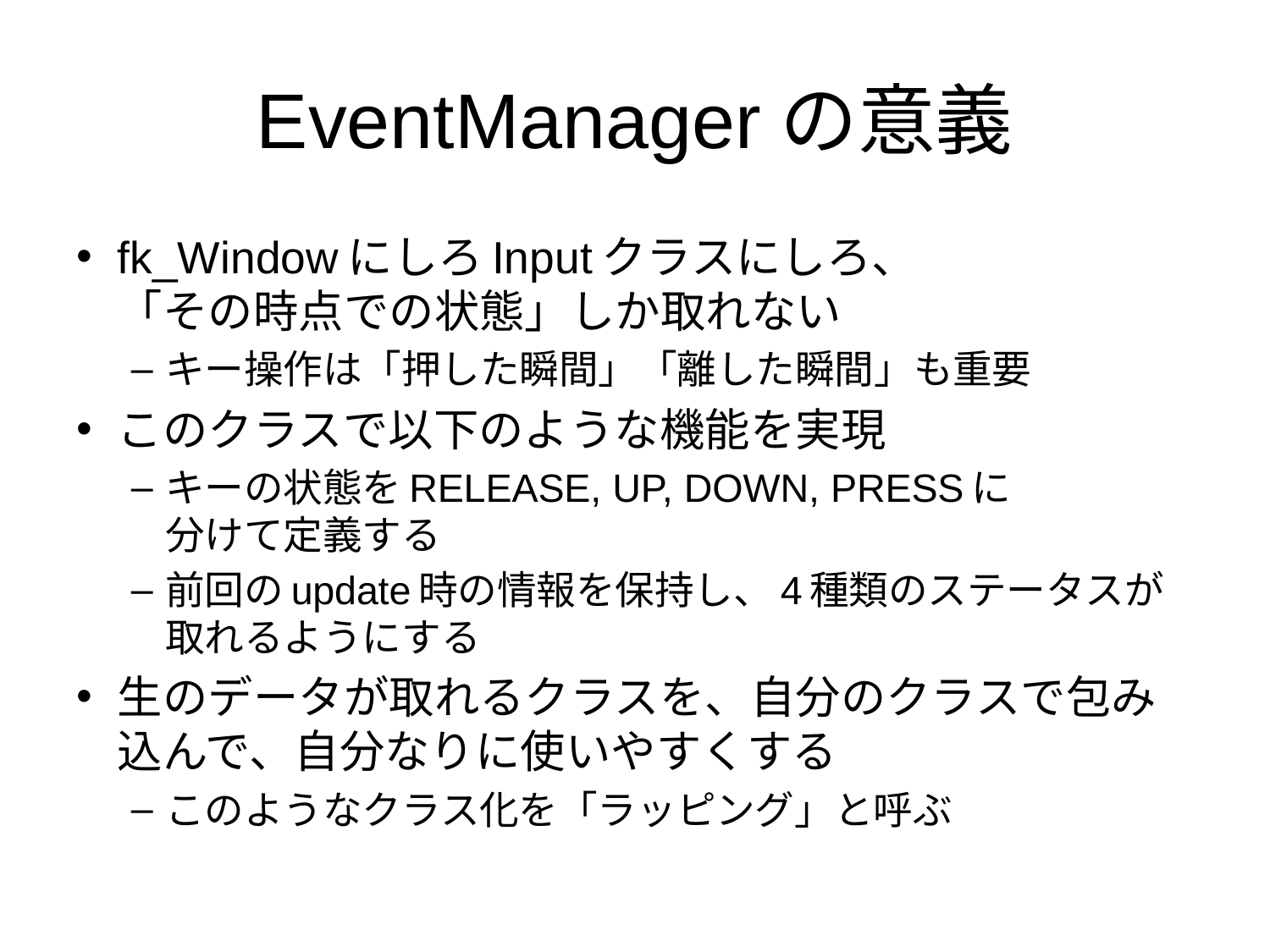

# EventManagerの意義
fk_WindowにしろInputクラスにしろ、
「その時点での状態」しか取れない
キー操作は「押した瞬間」「離した瞬間」も重要
このクラスで以下のような機能を実現
キーの状態をRELEASE, UP, DOWN, PRESSに
分けて定義する
前回のupdate時の情報を保持し、4種類のステータスが取れるようにする
生のデータが取れるクラスを、自分のクラスで包み込んで、自分なりに使いやすくする
このようなクラス化を「ラッピング」と呼ぶ